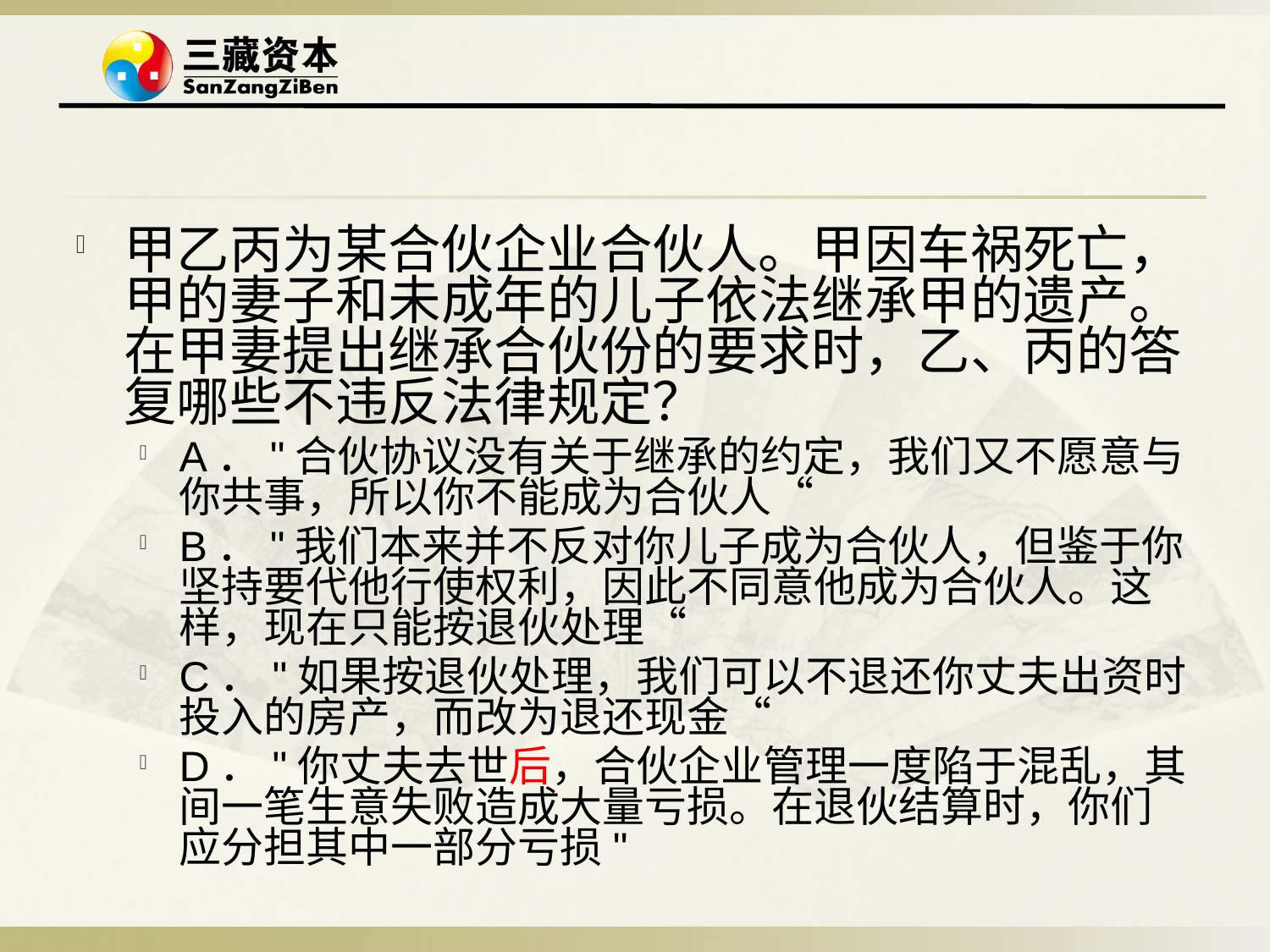

#
甲乙丙为某合伙企业合伙人。甲因车祸死亡，甲的妻子和未成年的儿子依法继承甲的遗产。在甲妻提出继承合伙份的要求时，乙、丙的答复哪些不违反法律规定？
A．"合伙协议没有关于继承的约定，我们又不愿意与你共事，所以你不能成为合伙人“
B．"我们本来并不反对你儿子成为合伙人，但鉴于你坚持要代他行使权利，因此不同意他成为合伙人。这样，现在只能按退伙处理“
C．"如果按退伙处理，我们可以不退还你丈夫出资时投入的房产，而改为退还现金“
D．"你丈夫去世后，合伙企业管理一度陷于混乱，其间一笔生意失败造成大量亏损。在退伙结算时，你们应分担其中一部分亏损"